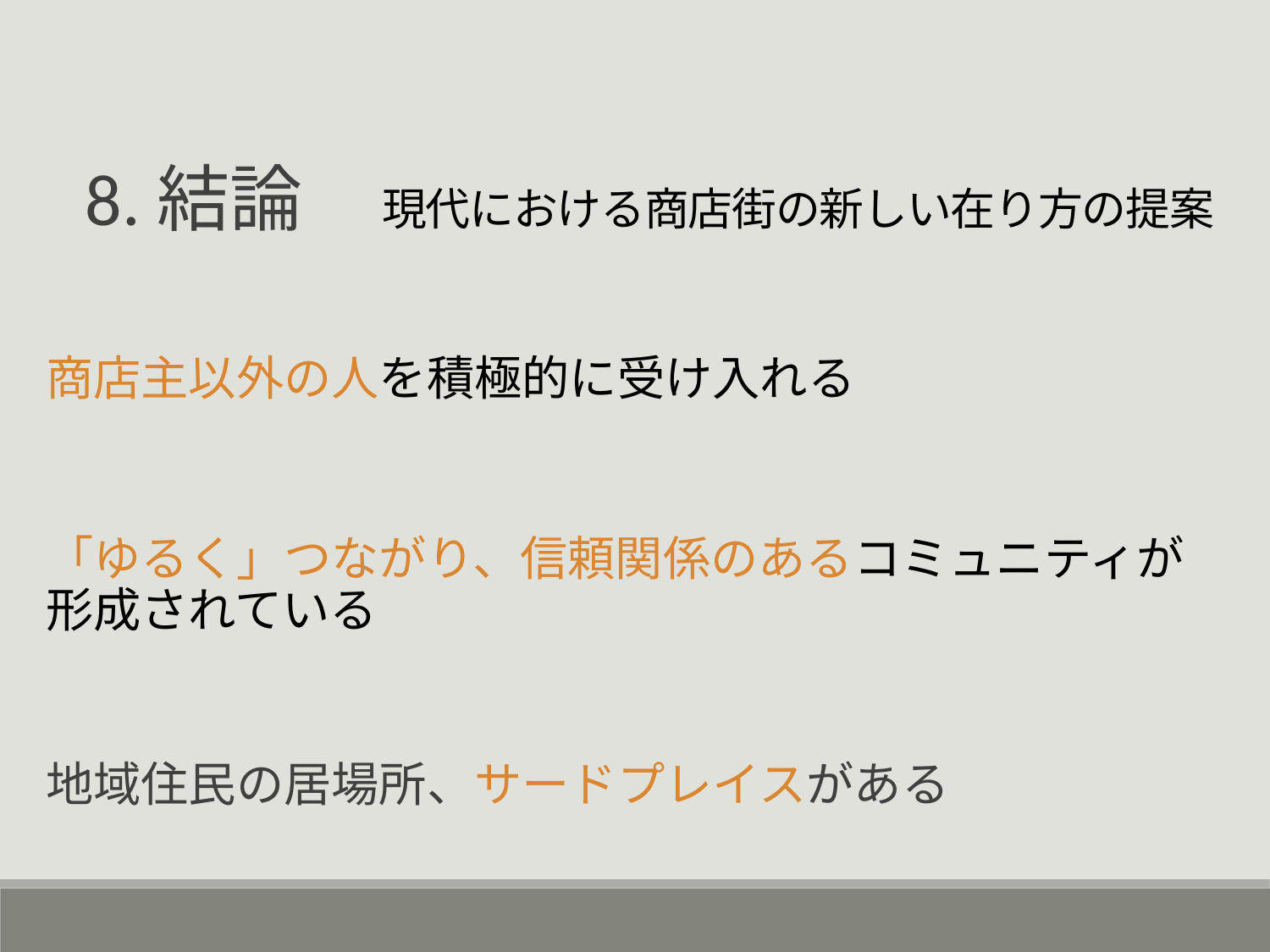

8.結論　現代における商店街の新しい在り方の提案
商店主以外の人を積極的に受け入れる

「ゆるく」つながり、信頼関係のあるコミュニティが形成されている

地域住民の居場所、サードプレイスがある